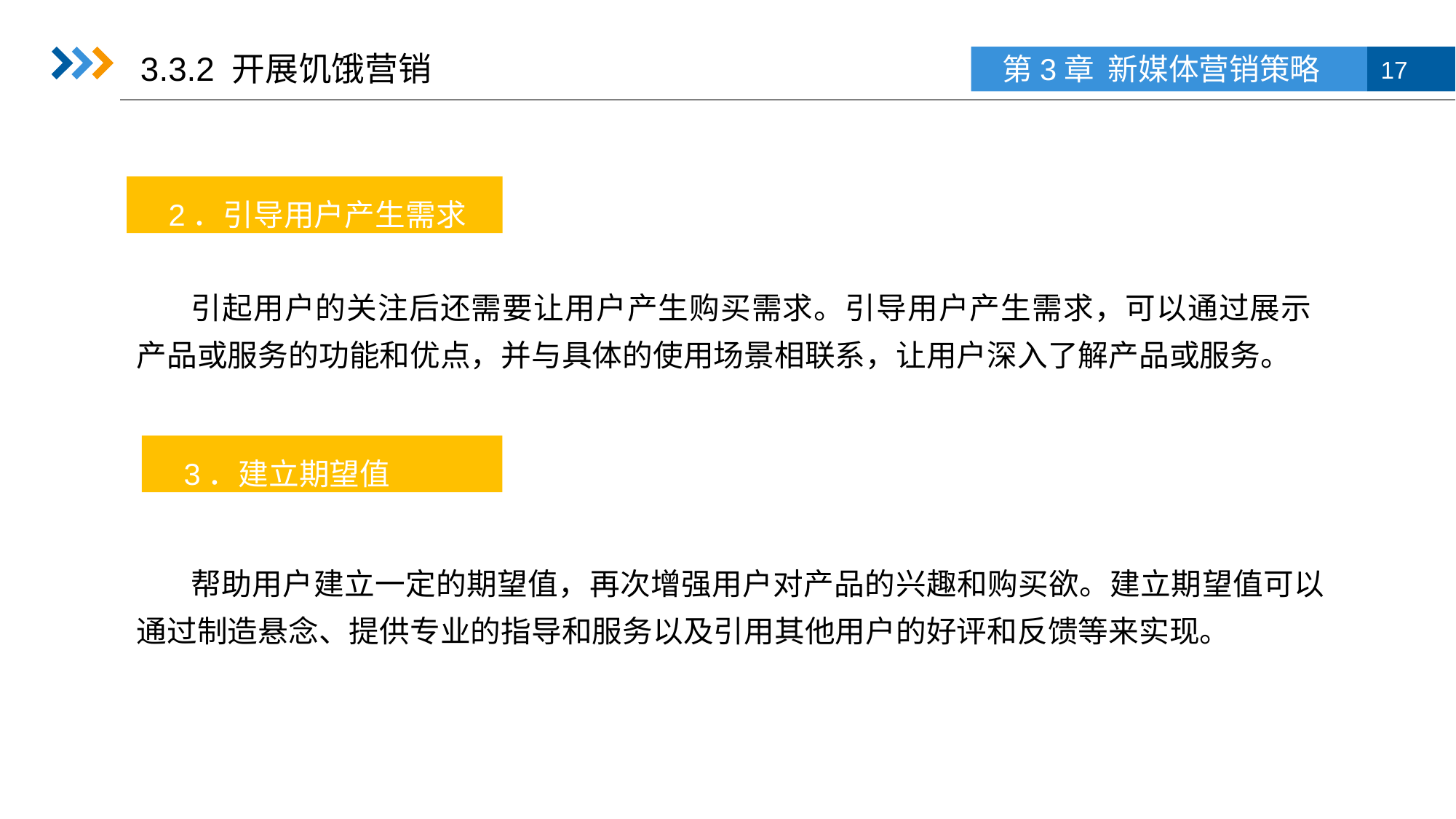

3.3.2 开展饥饿营销
2．引导用户产生需求
引起用户的关注后还需要让用户产生购买需求。引导用户产生需求，可以通过展示产品或服务的功能和优点，并与具体的使用场景相联系，让用户深入了解产品或服务。
3．建立期望值
帮助用户建立一定的期望值，再次增强用户对产品的兴趣和购买欲。建立期望值可以通过制造悬念、提供专业的指导和服务以及引用其他用户的好评和反馈等来实现。